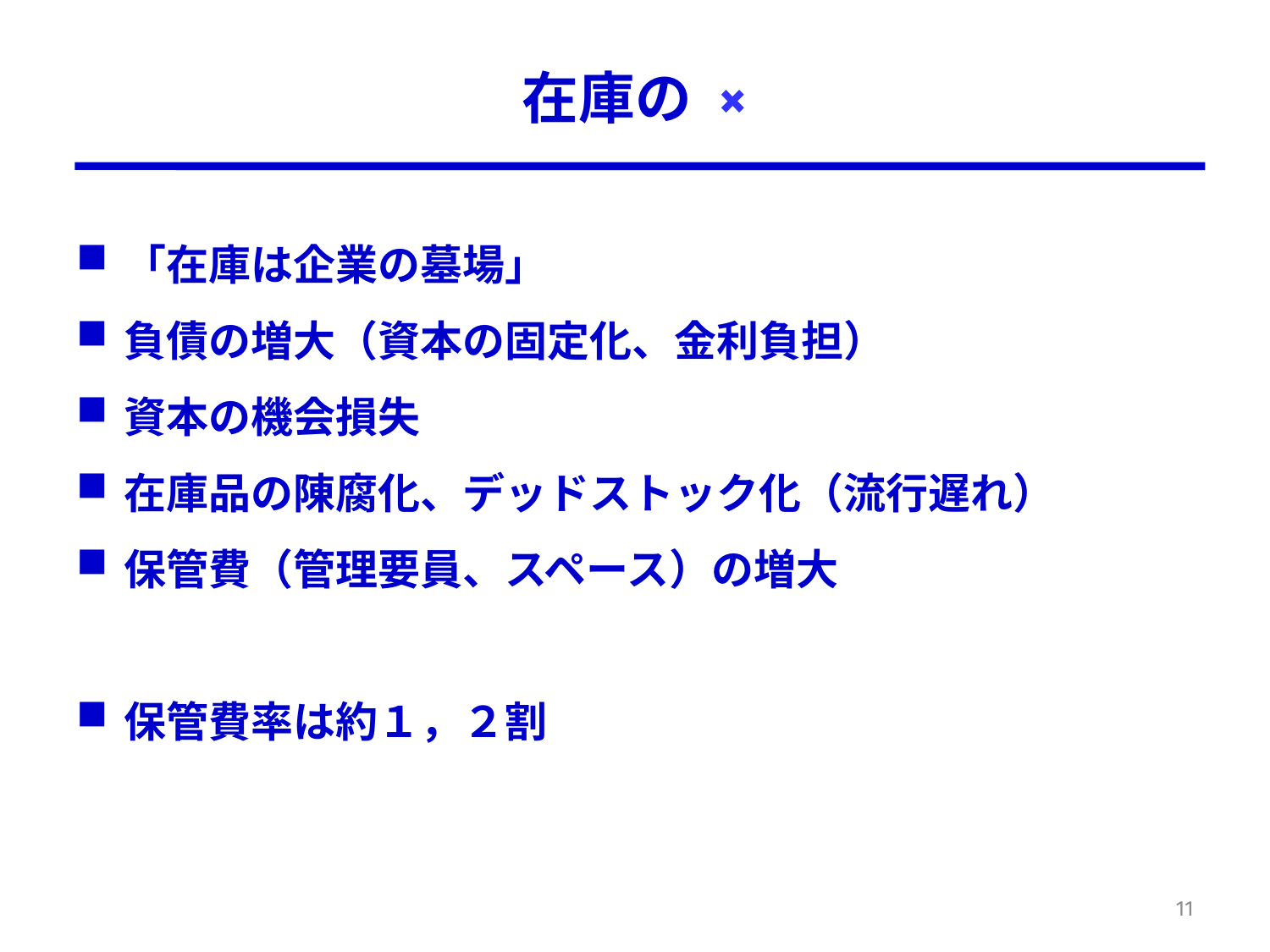

# 在庫の ×
「在庫は企業の墓場」
負債の増大（資本の固定化、金利負担）
資本の機会損失
在庫品の陳腐化、デッドストック化（流行遅れ）
保管費（管理要員、スペース）の増大

保管費率は約１，２割
11